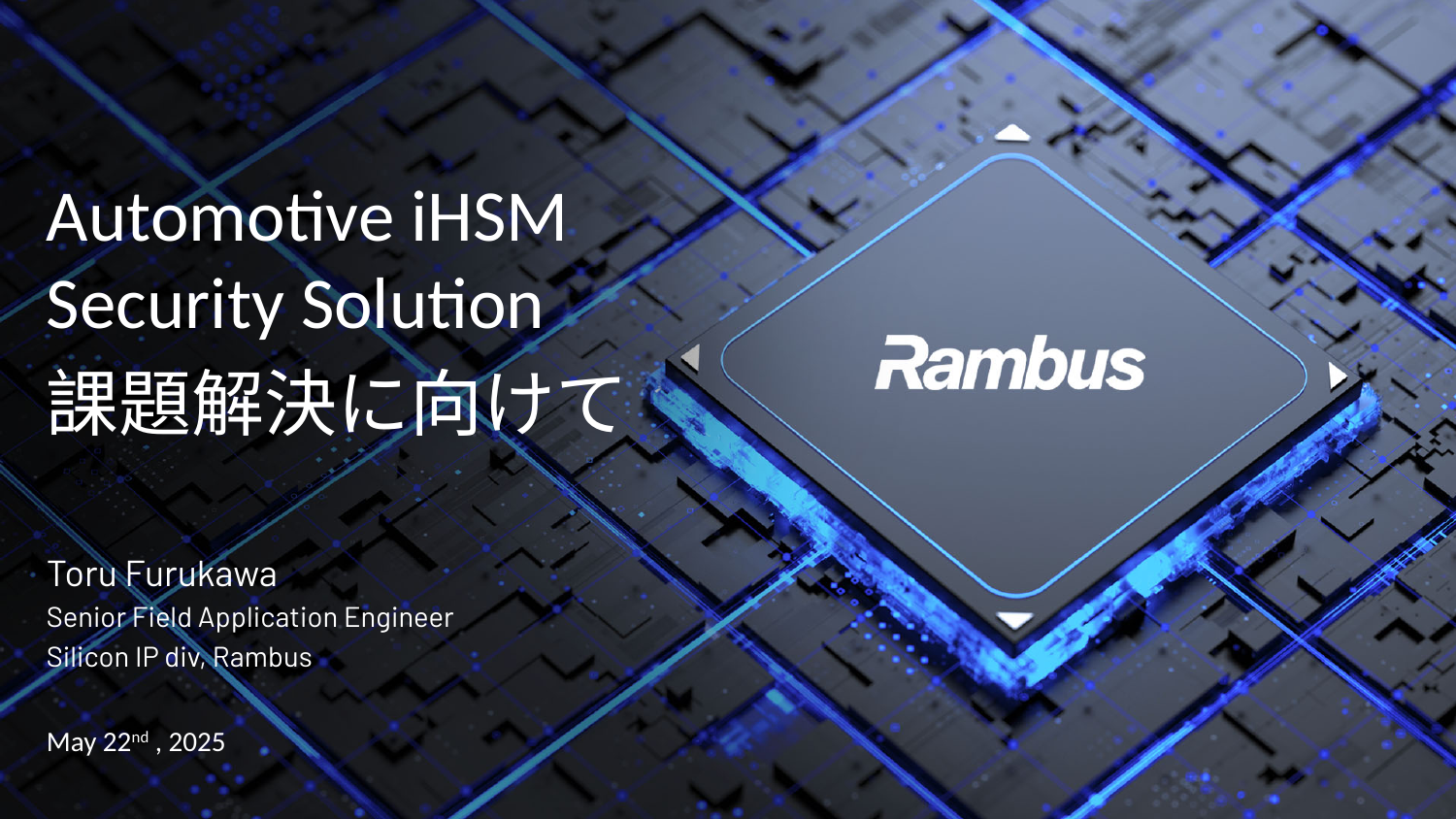

Automotive iHSM Security Solution
課題解決に向けて
Toru Furukawa
Senior Field Application Engineer
Silicon IP div, Rambus
May 22nd , 2025